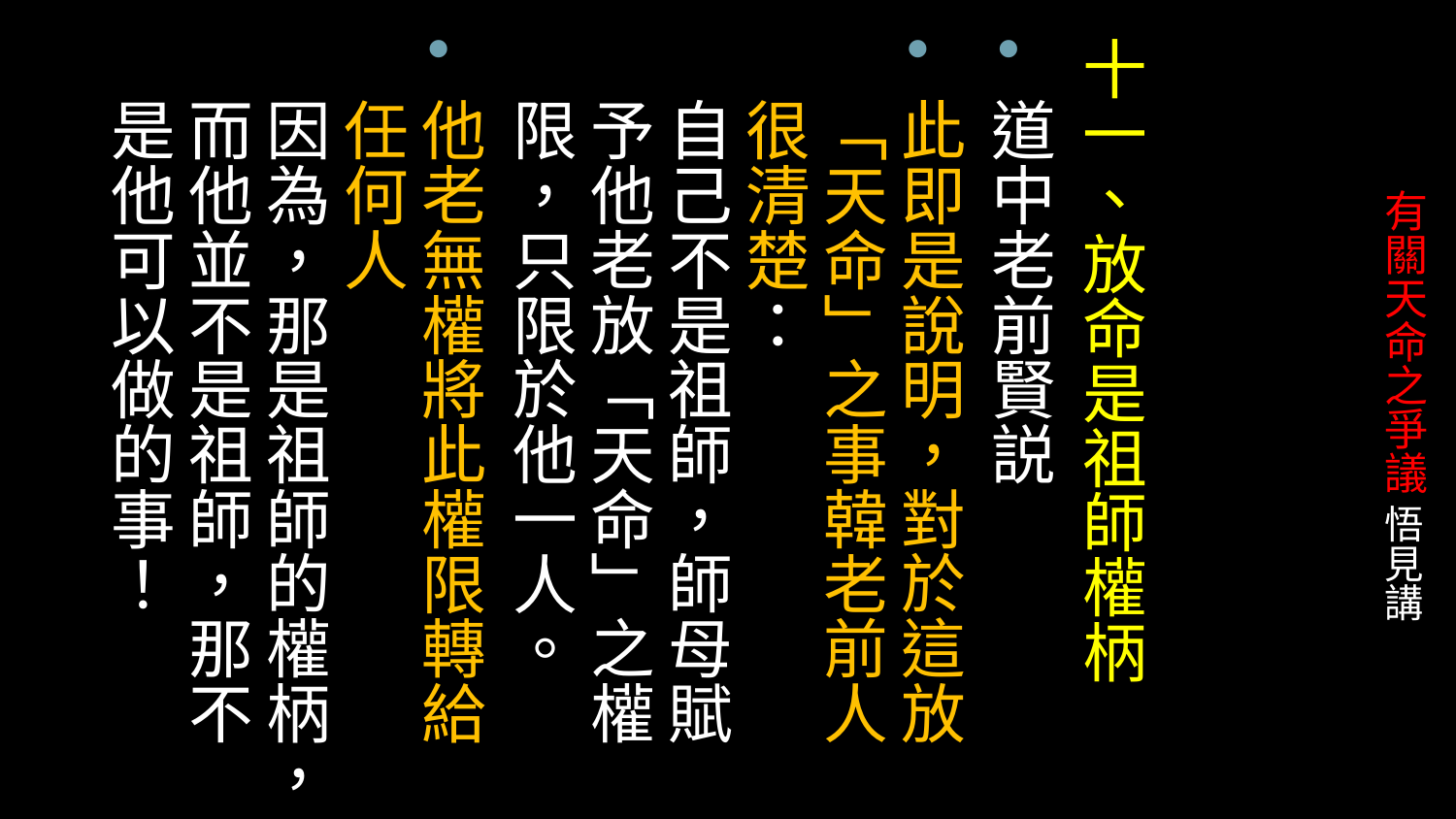

十一、放命是祖師權柄
道中老前賢説
此即是說明，對於這放「天命」之事韓老前人很清楚：
自己不是祖師，師母賦予他老放「天命」之權限，只限於他一人。
他老無權將此權限轉給任何人
因為，那是祖師的權柄，而他並不是祖師，那不是他可以做的事！
# 有關天命之爭議 悟見講